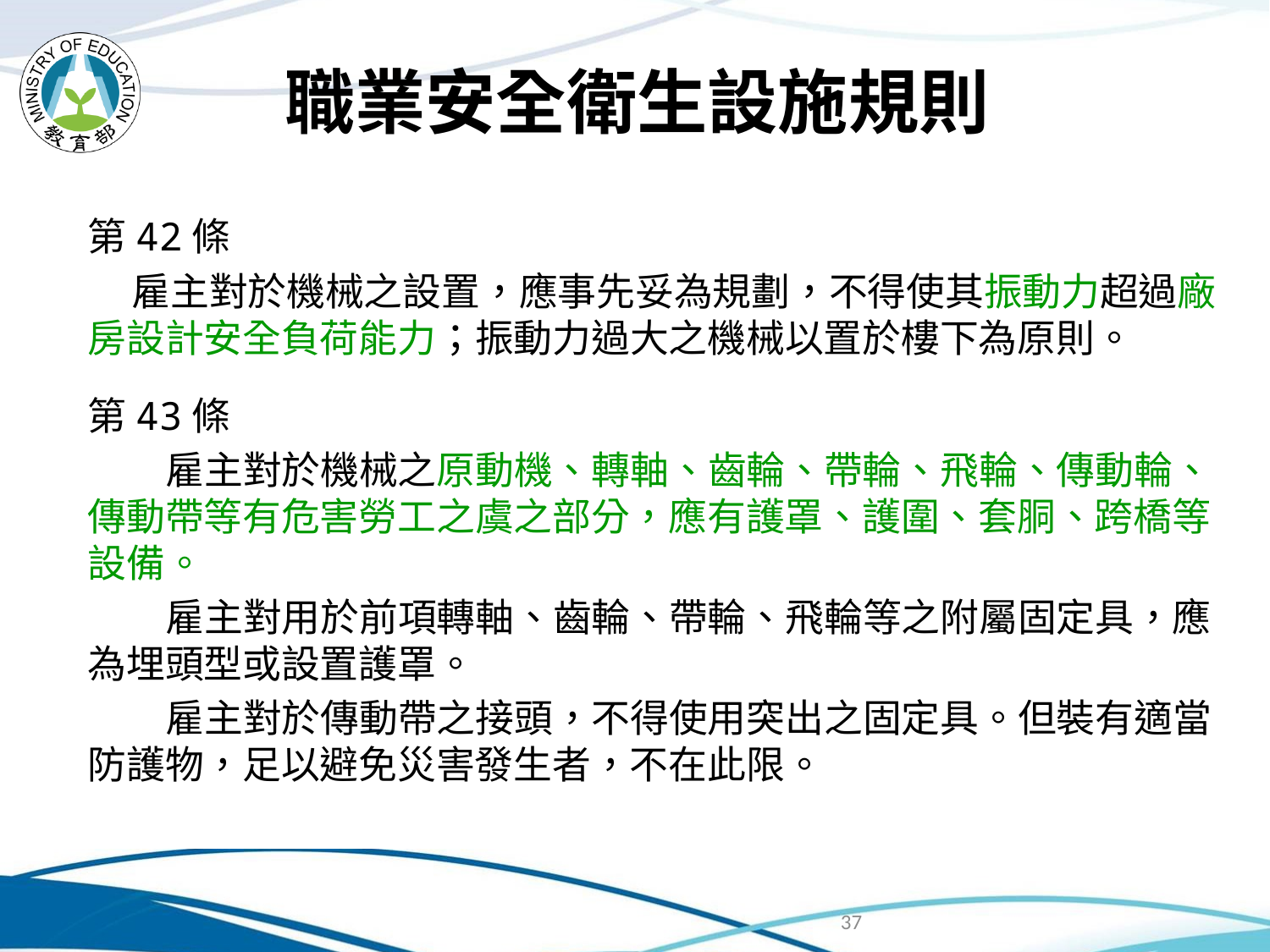

職業安全衛生設施規則
第42條
    雇主對於機械之設置，應事先妥為規劃，不得使其振動力超過廠房設計安全負荷能力；振動力過大之機械以置於樓下為原則。
第43條
雇主對於機械之原動機、轉軸、齒輪、帶輪、飛輪、傳動輪、傳動帶等有危害勞工之虞之部分，應有護罩、護圍、套胴、跨橋等設備。
雇主對用於前項轉軸、齒輪、帶輪、飛輪等之附屬固定具，應為埋頭型或設置護罩。
雇主對於傳動帶之接頭，不得使用突出之固定具。但裝有適當防護物，足以避免災害發生者，不在此限。
37